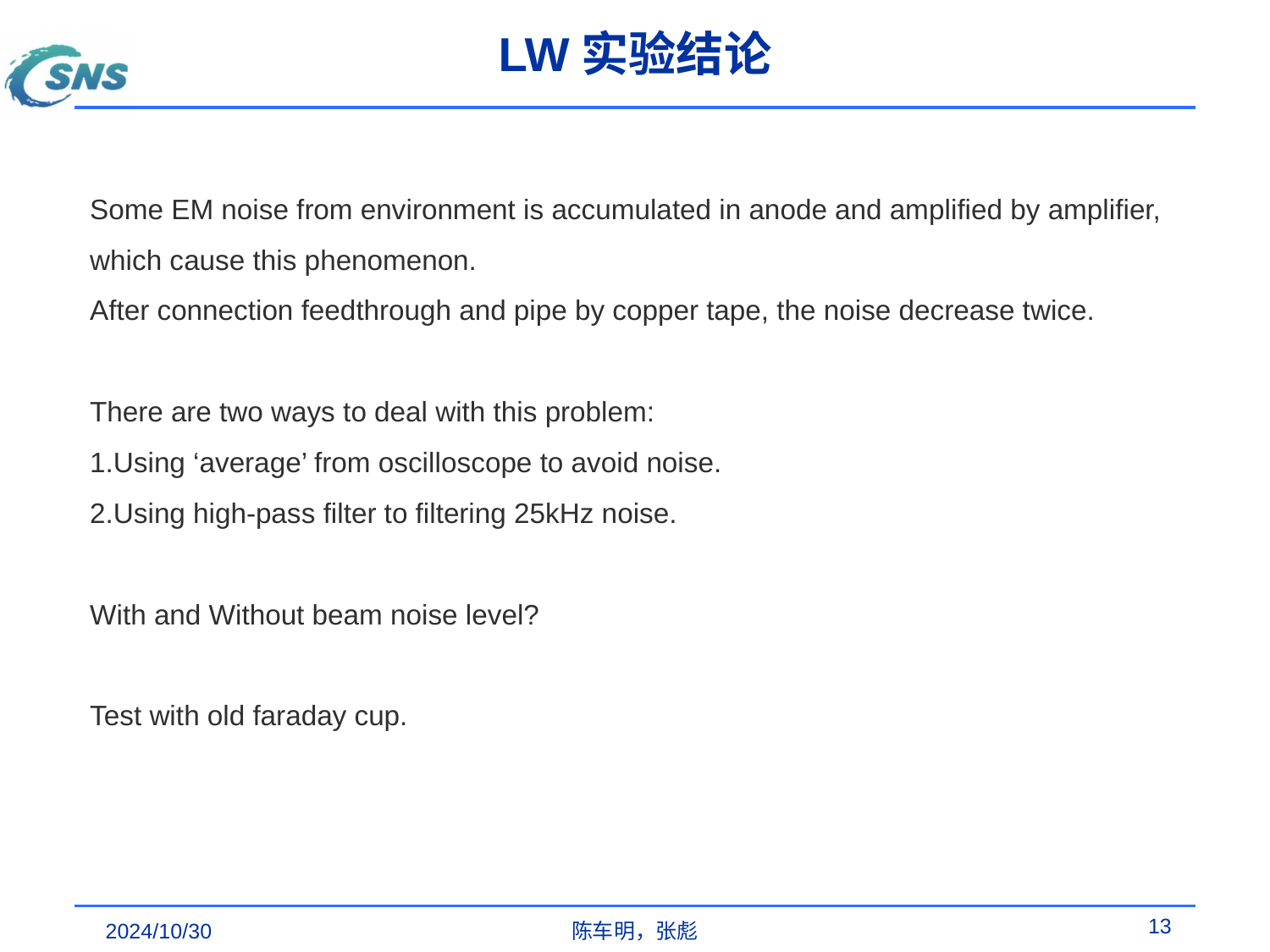

# LW实验结论
Some EM noise from environment is accumulated in anode and amplified by amplifier, which cause this phenomenon.
After connection feedthrough and pipe by copper tape, the noise decrease twice.

There are two ways to deal with this problem:
1.Using ‘average’ from oscilloscope to avoid noise.
2.Using high-pass filter to filtering 25kHz noise.

With and Without beam noise level?

Test with old faraday cup.
13
2024/10/30
陈车明，张彪